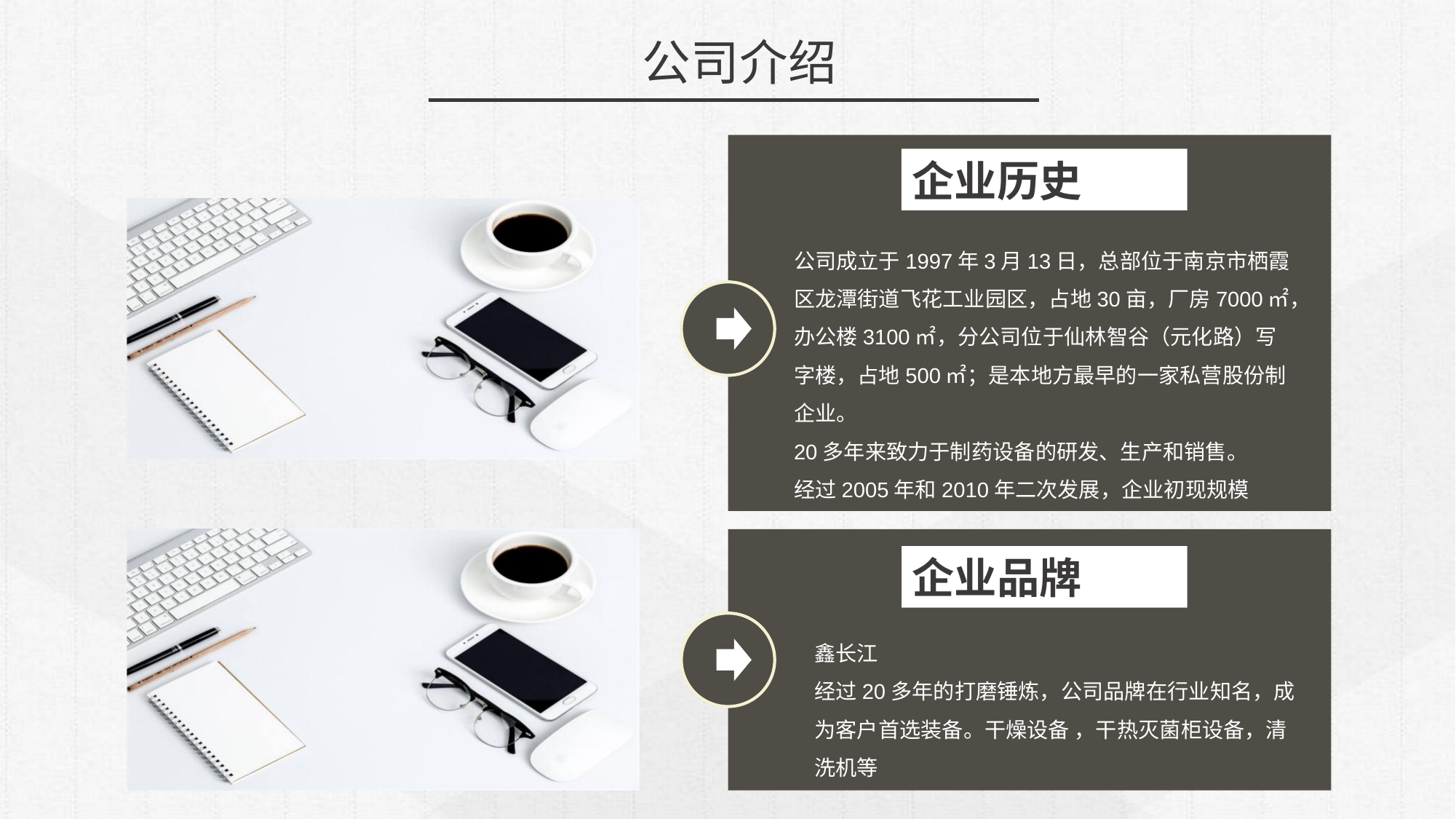

公司介绍

企业历史

公司成立于1997年3月13日，总部位于南京市栖霞区龙潭街道飞花工业园区，占地30亩，厂房7000㎡，办公楼3100㎡，分公司位于仙林智谷（元化路）写字楼，占地500㎡；是本地方最早的一家私营股份制企业。
20多年来致力于制药设备的研发、生产和销售。
经过2005年和2010年二次发展，企业初现规模

企业品牌

鑫长江
经过20多年的打磨锤炼，公司品牌在行业知名，成为客户首选装备。干燥设备 ，干热灭菌柜设备，清洗机等